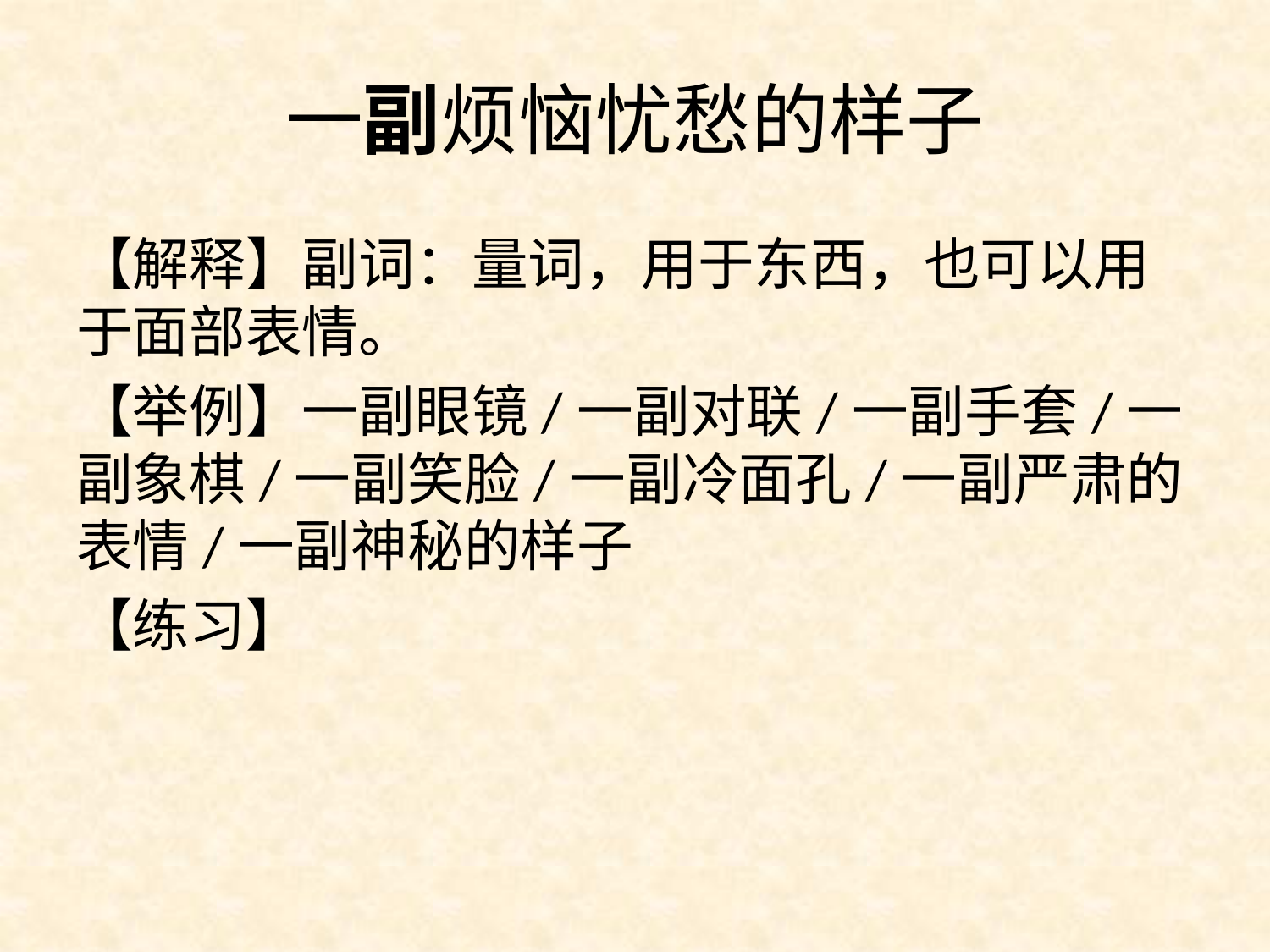

# 一副烦恼忧愁的样子
【解释】副词：量词，用于东西，也可以用于面部表情。
【举例】一副眼镜/一副对联/一副手套/一副象棋/一副笑脸/一副冷面孔/一副严肃的表情/一副神秘的样子
【练习】